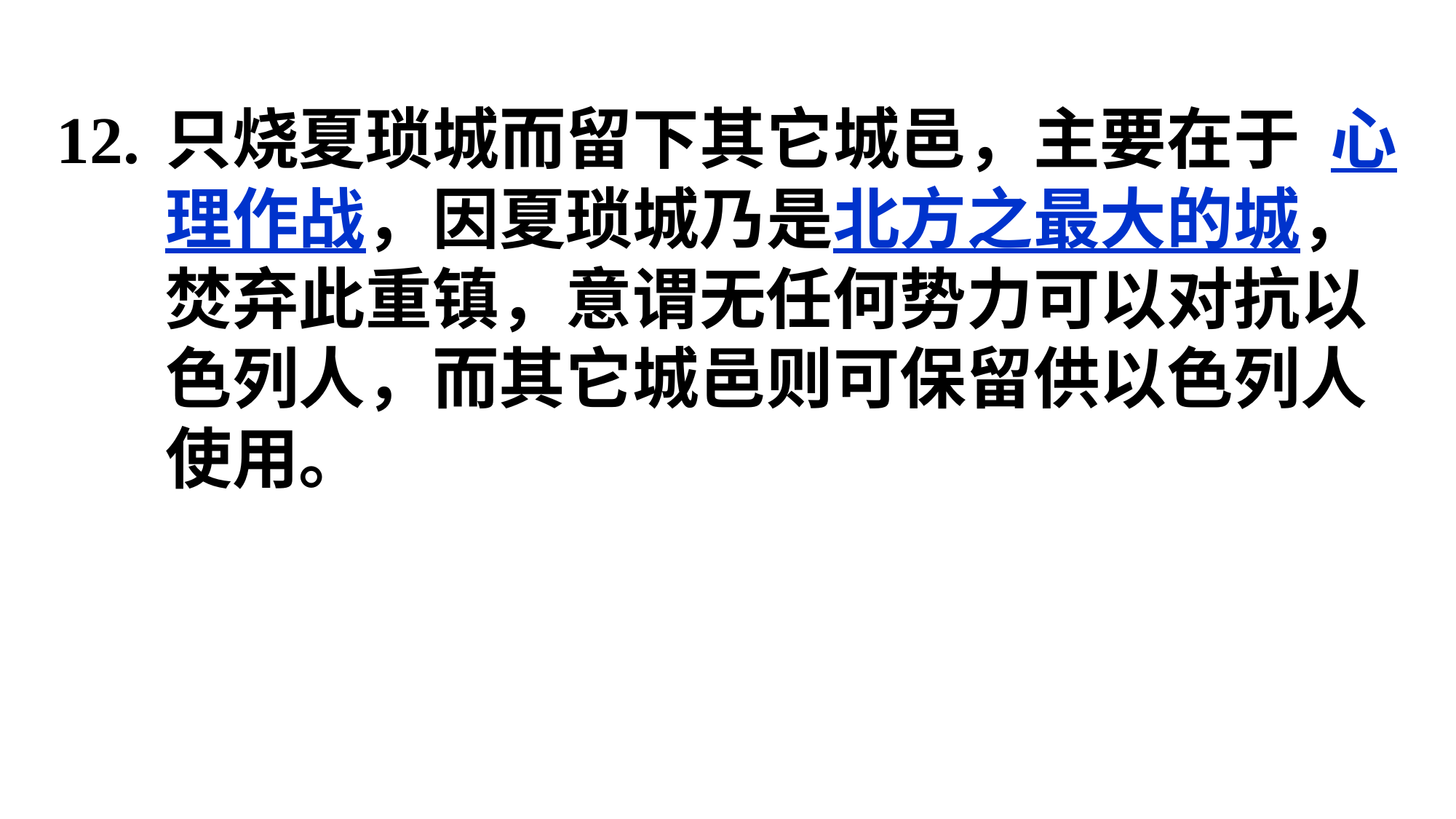

12.	只烧夏琐城而留下其它城邑，主要在于  心理作战，因夏琐城乃是北方之最大的城，焚弃此重镇，意谓无任何势力可以对抗以色列人，而其它城邑则可保留供以色列人使用。